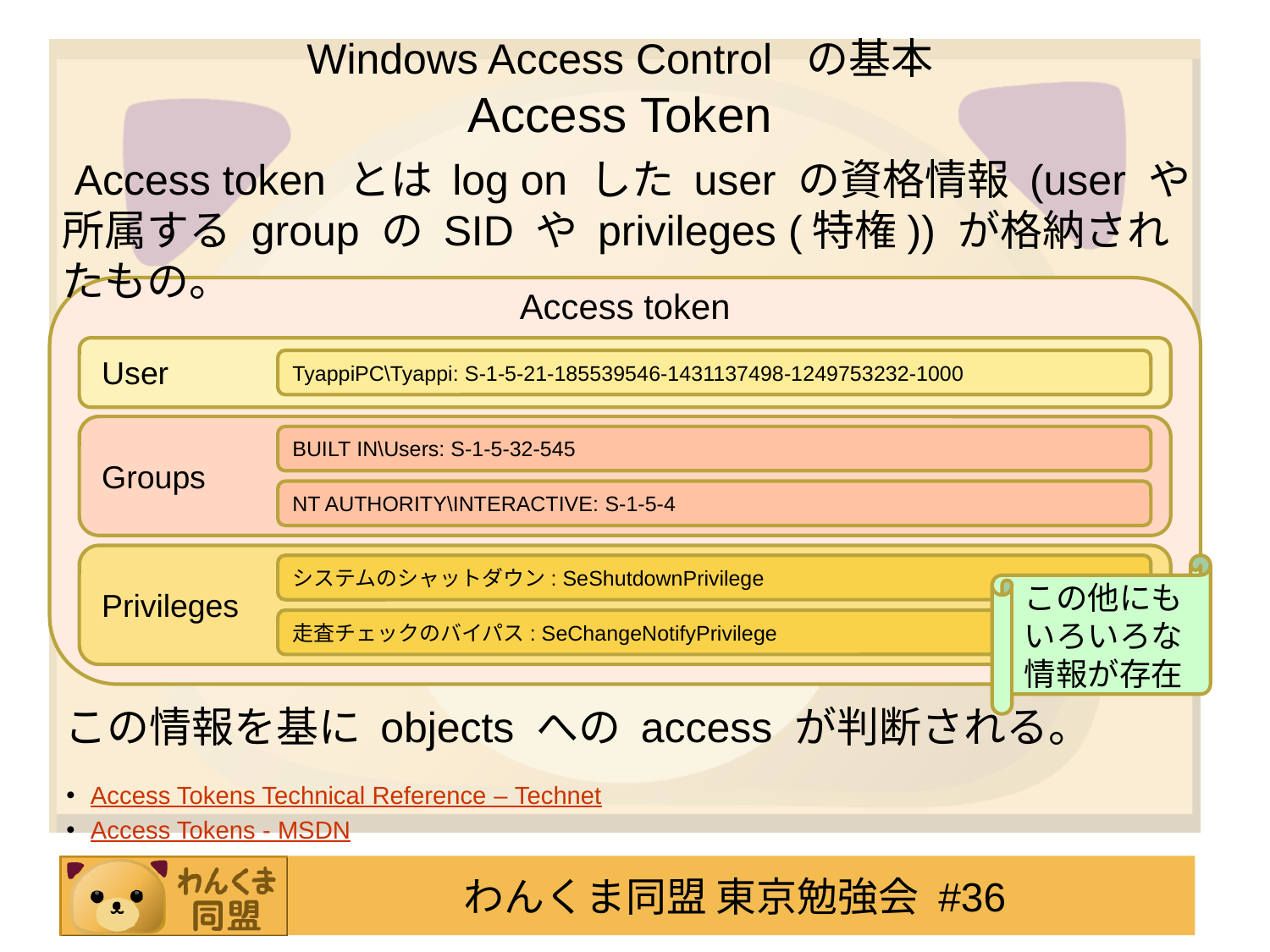

# Windows Access Control  の基本 Access Token
Access token とは log on した user の資格情報 (user や所属する group の SID や privileges (特権)) が格納されたもの。

Access token

User
TyappiPC\Tyappi: S-1-5-21-185539546-1431137498-1249753232-1000

BUILT IN\Users: S-1-5-32-545
Groups
NT AUTHORITY\INTERACTIVE: S-1-5-4

システムのシャットダウン: SeShutdownPrivilege
この他にもいろいろな情報が存在
Privileges
走査チェックのバイパス: SeChangeNotifyPrivilege
この情報を基に objects への access が判断される。
Access Tokens Technical Reference – Technet
Access Tokens - MSDN